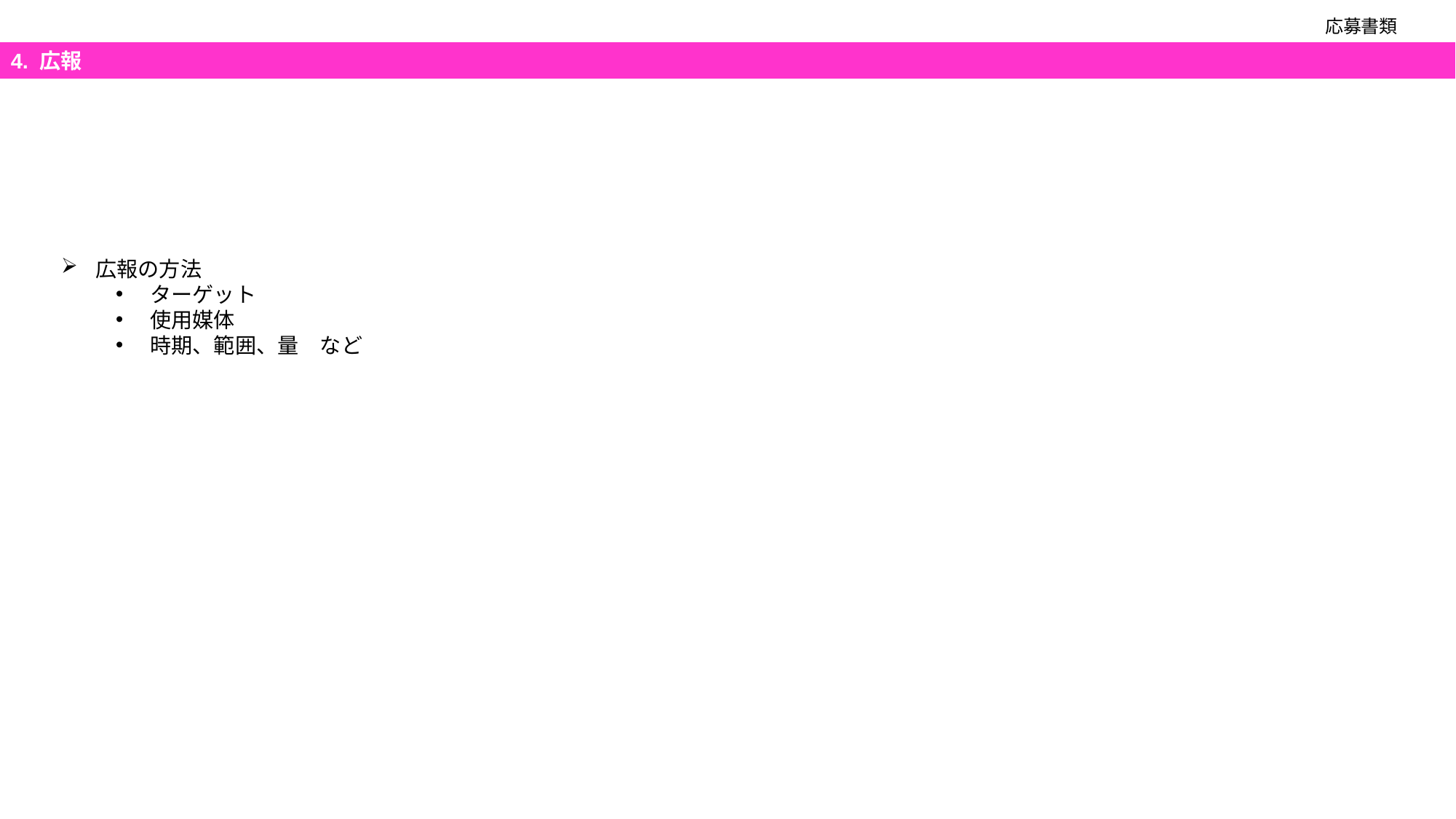

応募書類
4. 広報
広報の方法
ターゲット
使用媒体
時期、範囲、量　など